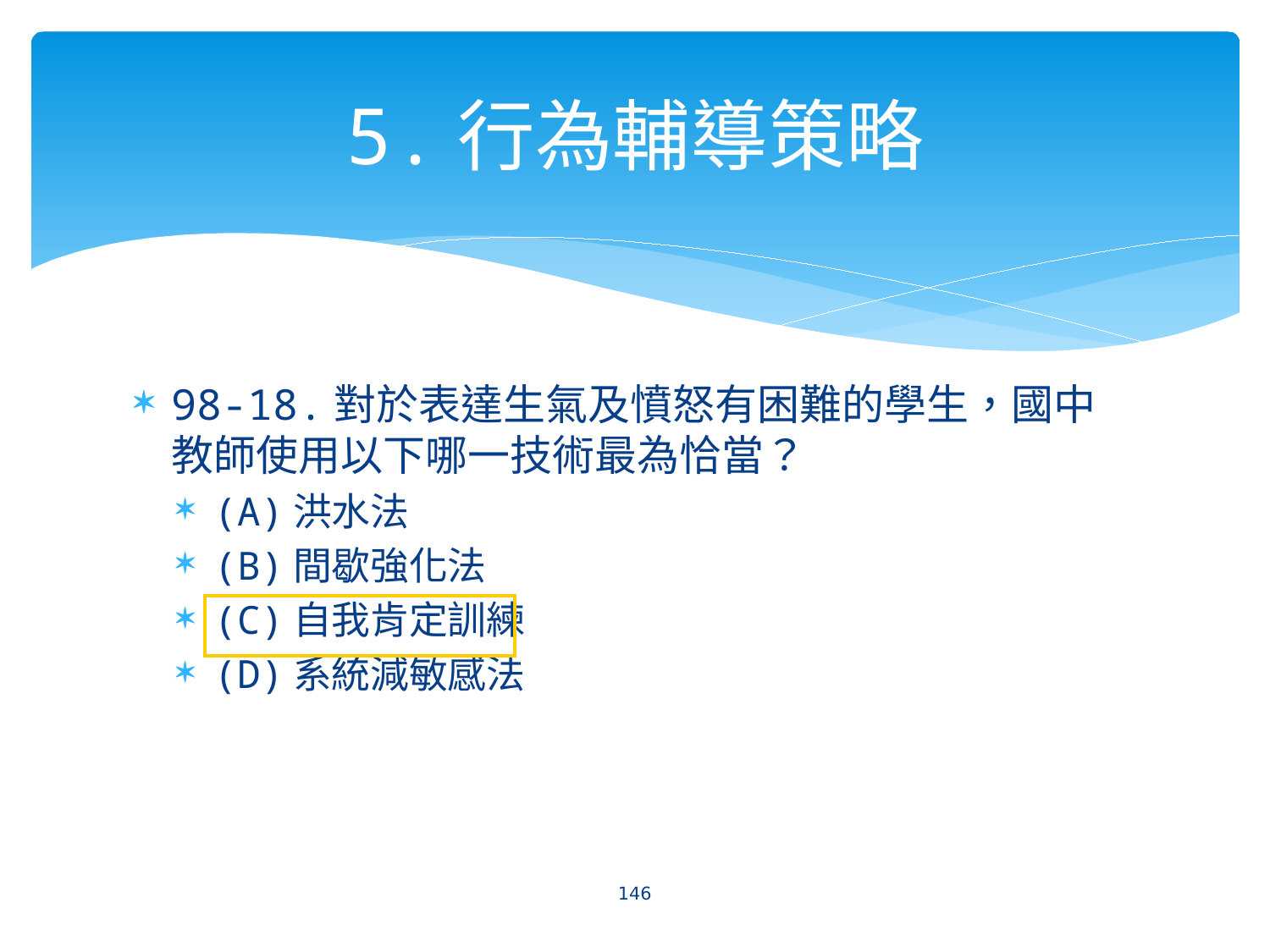

# 5.行為輔導策略
98-18.對於表達生氣及憤怒有困難的學生，國中教師使用以下哪一技術最為恰當？
(A)洪水法
(B)間歇強化法
(C)自我肯定訓練
(D)系統減敏感法

146